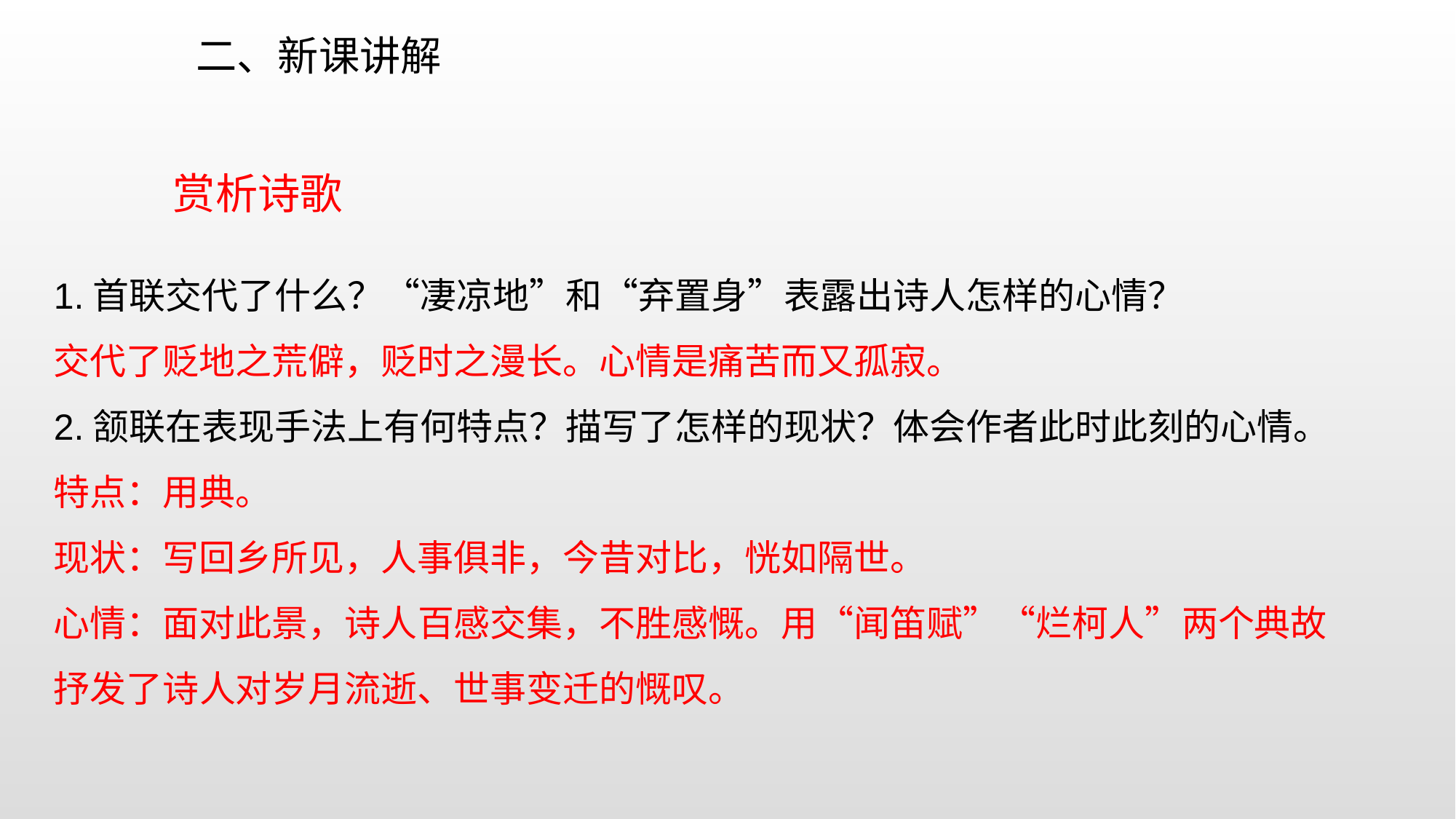

二、新课讲解

赏析诗歌
1.首联交代了什么？“凄凉地”和“弃置身”表露出诗人怎样的心情？
交代了贬地之荒僻，贬时之漫长。心情是痛苦而又孤寂。
2.颔联在表现手法上有何特点？描写了怎样的现状？体会作者此时此刻的心情。
特点：用典。
现状：写回乡所见，人事俱非，今昔对比，恍如隔世。
心情：面对此景，诗人百感交集，不胜感慨。用“闻笛赋”“烂柯人”两个典故抒发了诗人对岁月流逝、世事变迁的慨叹。